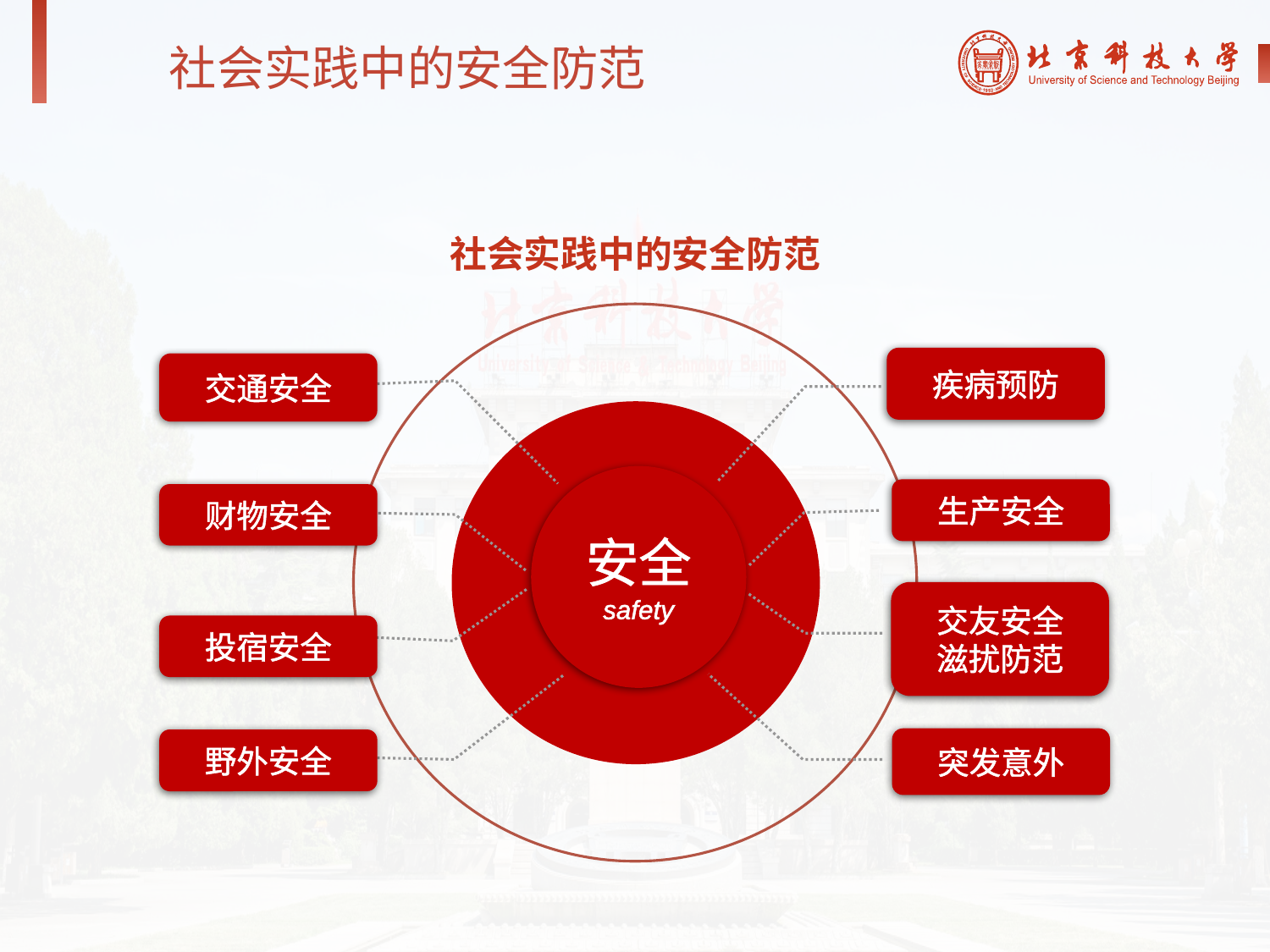

社会实践中的安全防范
社会实践中的安全防范

安全
safety
疾病预防

交通安全

生产安全

财物安全

交友安全
滋扰防范

投宿安全

野外安全

突发意外